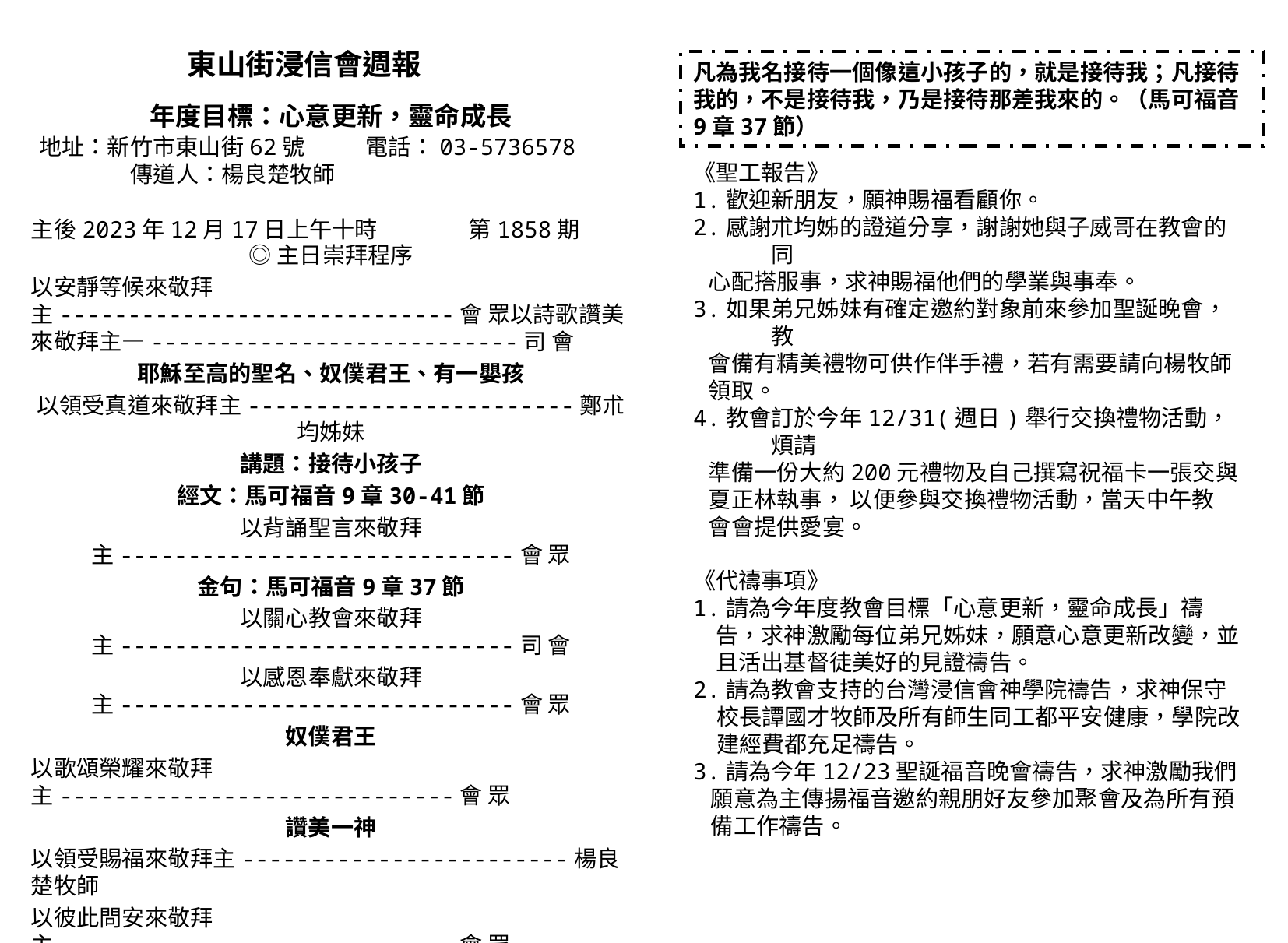

東山街浸信會週報

年度目標：心意更新，靈命成長

凡為我名接待一個像這小孩子的，就是接待我；凡接待我的，不是接待我，乃是接待那差我來的。（馬可福音9章37節）

地址：新竹市東山街62號            電話：03-5736578
                 傳道人：楊良楚牧師
《聖工報告》
1.歡迎新朋友，願神賜福看顧你。
2.感謝朮均姊的證道分享，謝謝她與子威哥在教會的同
  心配搭服事，求神賜福他們的學業與事奉。
3.如果弟兄姊妹有確定邀約對象前來參加聖誕晚會，教
  會備有精美禮物可供作伴手禮，若有需要請向楊牧師
  領取。
4.教會訂於今年12/31(週日)舉行交換禮物活動，煩請
  準備一份大約200元禮物及自己撰寫祝福卡一張交與
  夏正林執事， 以便參與交換禮物活動，當天中午教
  會會提供愛宴。

《代禱事項》
1.請為今年度教會目標「心意更新，靈命成長」禱告，求神激勵每位弟兄姊妹，願意心意更新改變，並且活出基督徒美好的見證禱告。
2.請為教會支持的台灣浸信會神學院禱告，求神保守校長譚國才牧師及所有師生同工都平安健康，學院改建經費都充足禱告。
3.請為今年12/23聖誕福音晚會禱告，求神激勵我們願意為主傳揚福音邀約親朋好友參加聚會及為所有預備工作禱告。
主後2023年12月17日上午十時                  第1858期
◎主日崇拜程序
以安靜等候來敬拜主-----------------------------會 眾以詩歌讚美來敬拜主—---------------------------司 會
耶穌至高的聖名、奴僕君王、有一嬰孩
以領受真道來敬拜主------------------------鄭朮均姊妹
講題：接待小孩子
經文：馬可福音9章30-41節
以背誦聖言來敬拜主-----------------------------會 眾
金句：馬可福音9章37節
以關心教會來敬拜主-----------------------------司 會
以感恩奉獻來敬拜主-----------------------------會 眾
奴僕君王
以歌頌榮耀來敬拜主-----------------------------會 眾
讚美一神
以領受賜福來敬拜主------------------------楊良楚牧師
以彼此問安來敬拜主-----------------------------會 眾
愛我們的家